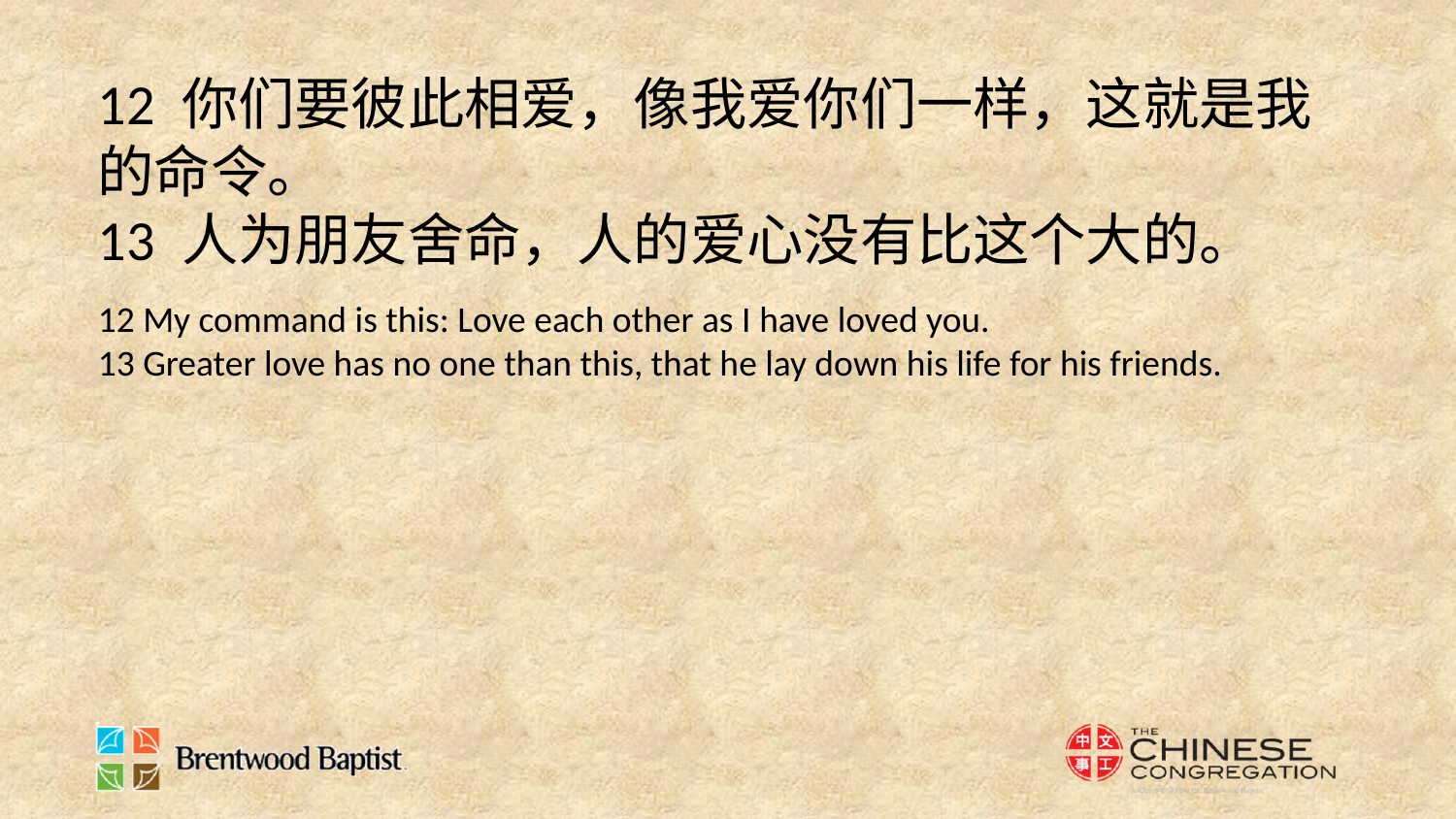

12 你们要彼此相爱，像我爱你们一样，这就是我的命令。
13 人为朋友舍命，人的爱心没有比这个大的。

12 My command is this: Love each other as I have loved you.
13 Greater love has no one than this, that he lay down his life for his friends.